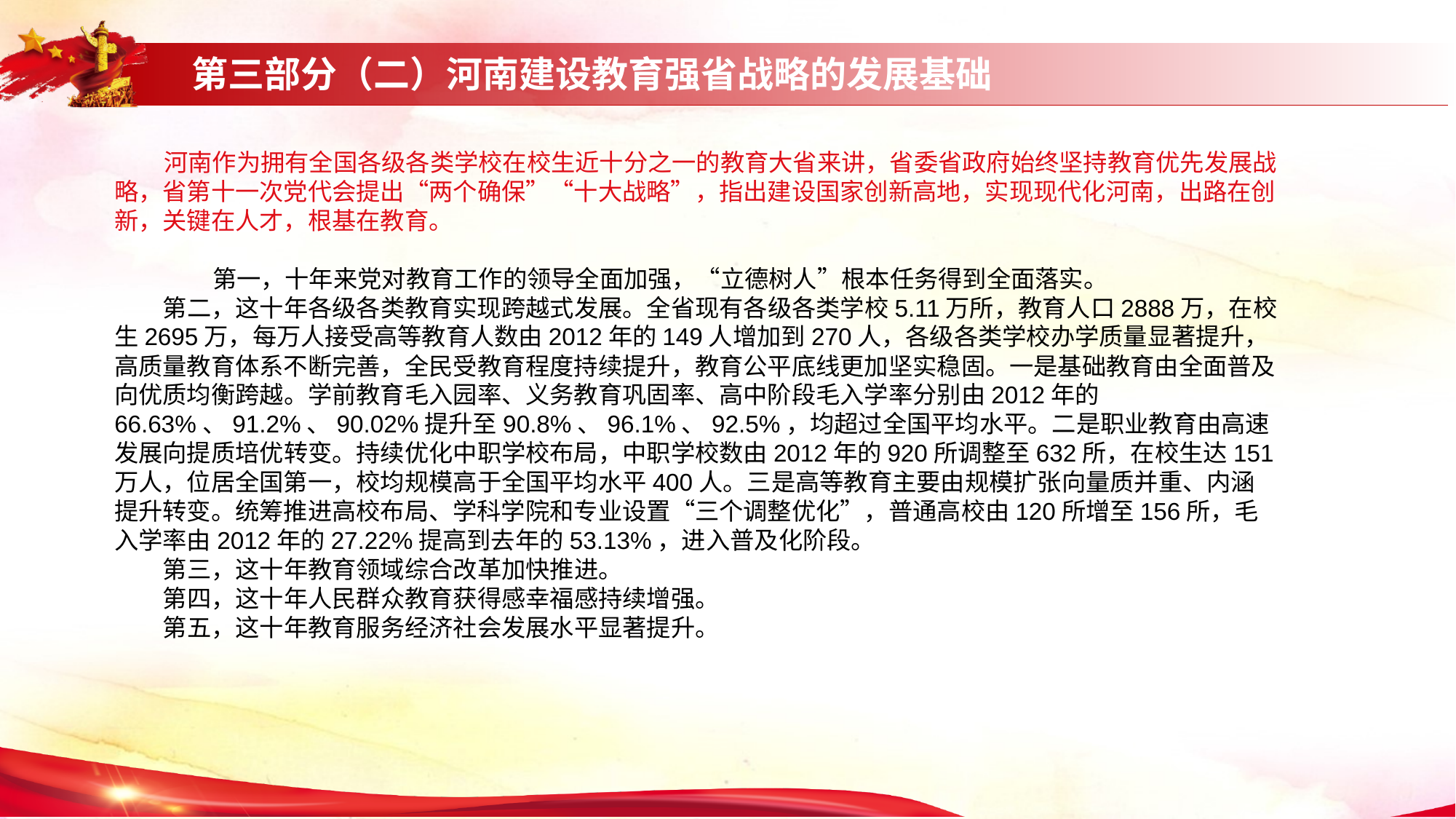

第三部分（二）河南建设教育强省战略的发展基础
        河南作为拥有全国各级各类学校在校生近十分之一的教育大省来讲，省委省政府始终坚持教育优先发展战略，省第十一次党代会提出“两个确保”“十大战略”，指出建设国家创新高地，实现现代化河南，出路在创新，关键在人才，根基在教育。        第一，十年来党对教育工作的领导全面加强，“立德树人”根本任务得到全面落实。
第二，这十年各级各类教育实现跨越式发展。全省现有各级各类学校5.11万所，教育人口2888万，在校生2695万，每万人接受高等教育人数由2012年的149人增加到270人，各级各类学校办学质量显著提升，高质量教育体系不断完善，全民受教育程度持续提升，教育公平底线更加坚实稳固。一是基础教育由全面普及向优质均衡跨越。学前教育毛入园率、义务教育巩固率、高中阶段毛入学率分别由2012年的66.63%、91.2%、90.02%提升至90.8%、96.1%、92.5%，均超过全国平均水平。二是职业教育由高速发展向提质培优转变。持续优化中职学校布局，中职学校数由2012年的920所调整至632所，在校生达151万人，位居全国第一，校均规模高于全国平均水平400人。三是高等教育主要由规模扩张向量质并重、内涵提升转变。统筹推进高校布局、学科学院和专业设置“三个调整优化”，普通高校由120所增至156所，毛入学率由2012年的27.22%提高到去年的53.13%，进入普及化阶段。
第三，这十年教育领域综合改革加快推进。
第四，这十年人民群众教育获得感幸福感持续增强。
第五，这十年教育服务经济社会发展水平显著提升。